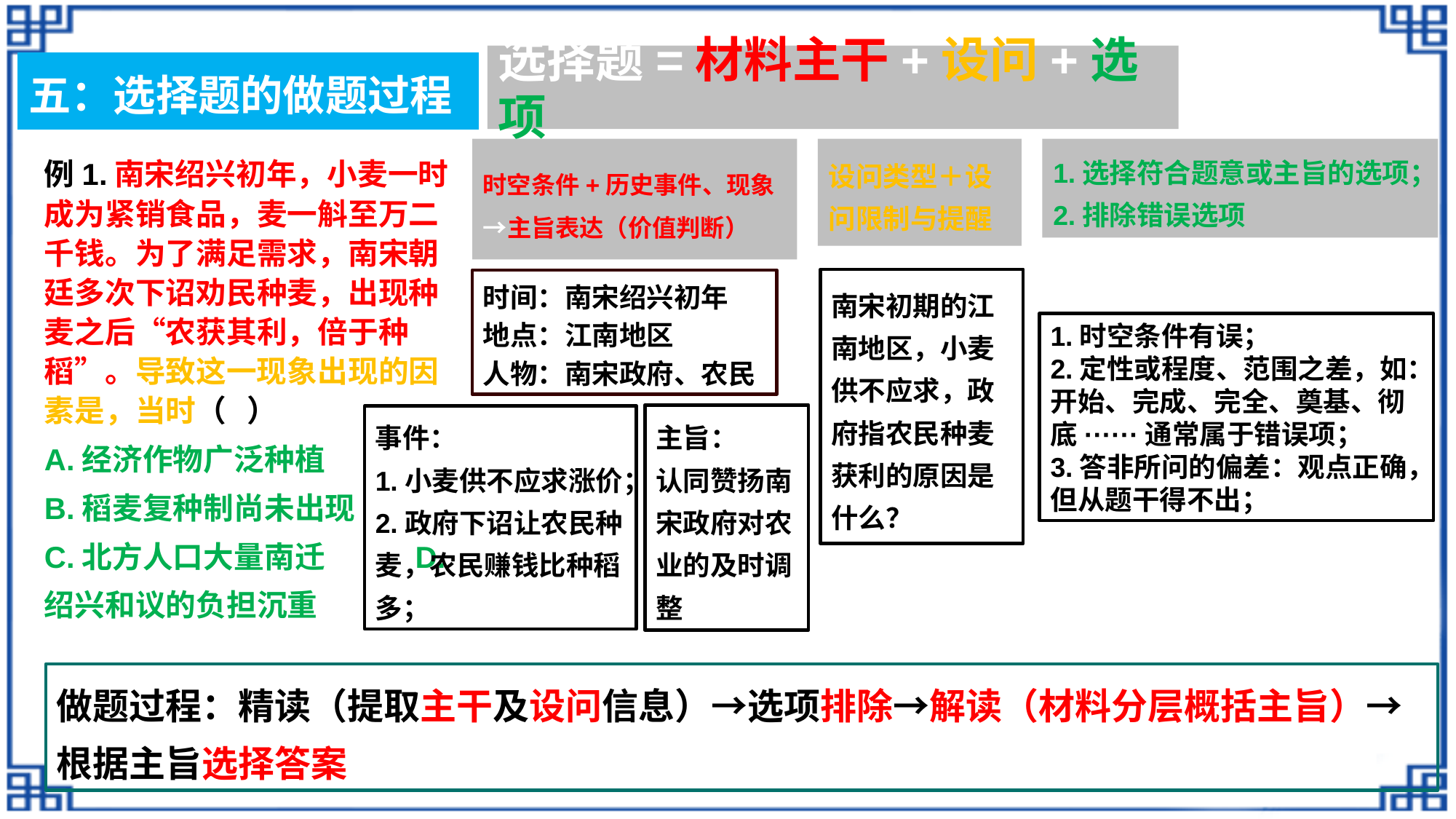

选择题=材料主干+设问+选项
五：选择题的做题过程
时空条件+历史事件、现象→主旨表达（价值判断）
设问类型＋设问限制与提醒
1.选择符合题意或主旨的选项；2.排除错误选项
例1.南宋绍兴初年，小麦一时成为紧销食品，麦一斛至万二千钱。为了满足需求，南宋朝廷多次下诏劝民种麦，出现种麦之后“农获其利，倍于种稻”。导致这一现象出现的因素是，当时（   ）
A.经济作物广泛种植             B.稻麦复种制尚未出现
C.北方人口大量南迁            D.绍兴和议的负担沉重
时间：南宋绍兴初年
地点：江南地区
人物：南宋政府、农民
南宋初期的江南地区，小麦供不应求，政府指农民种麦获利的原因是什么？
1.时空条件有误；
2.定性或程度、范围之差，如：开始、完成、完全、奠基、彻底······通常属于错误项；
3.答非所问的偏差：观点正确，但从题干得不出；
事件：
1.小麦供不应求涨价；
2.政府下诏让农民种麦，农民赚钱比种稻多；
主旨：
认同赞扬南宋政府对农业的及时调整
做题过程：精读（提取主干及设问信息）→选项排除→解读（材料分层概括主旨）→根据主旨选择答案